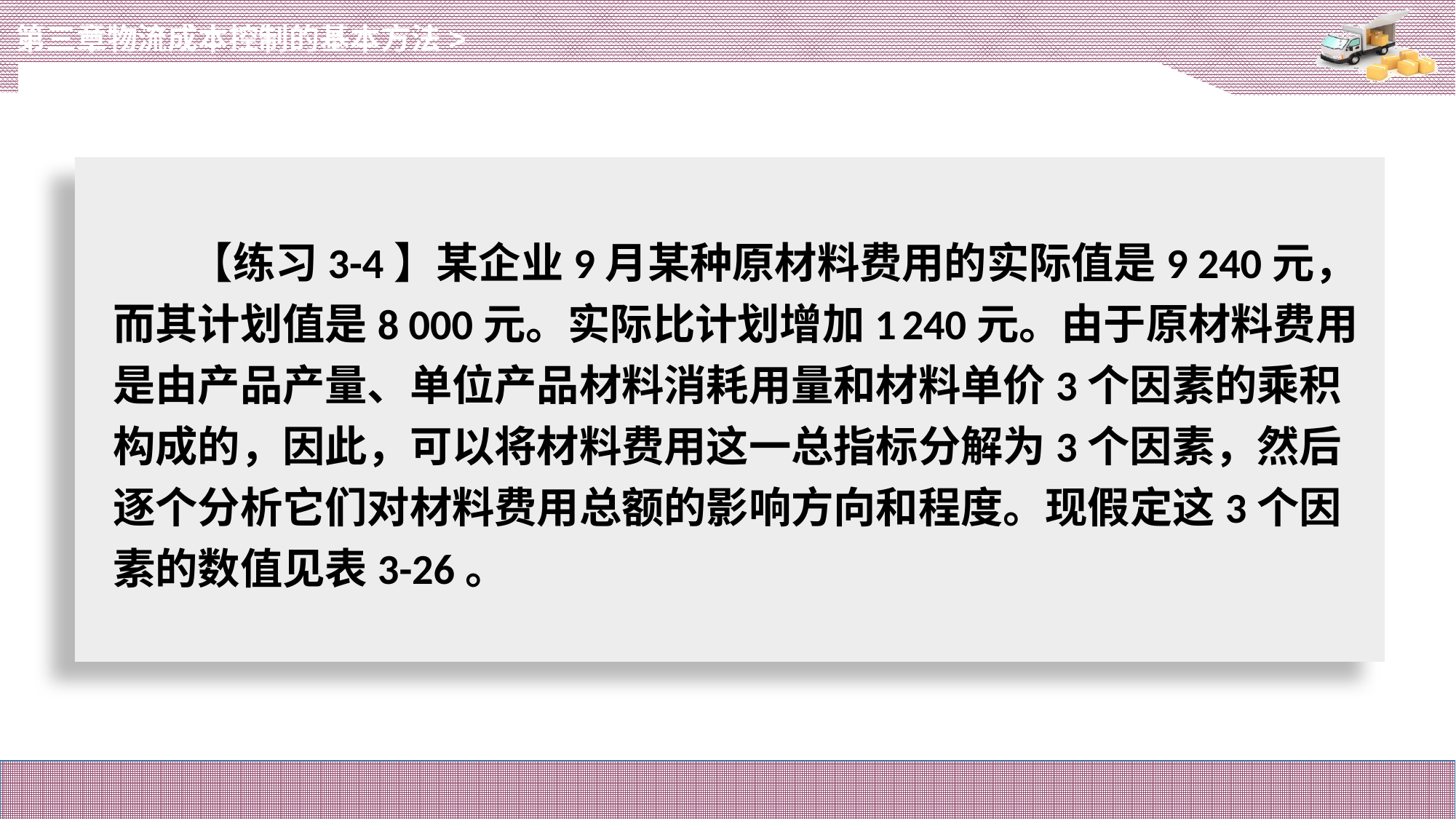

第三章物流成本控制的基本方法>
# 【练习3-4】某企业9月某种原材料费用的实际值是9 240元，而其计划值是8 000元。实际比计划增加1 240元。由于原材料费用是由产品产量、单位产品材料消耗用量和材料单价3个因素的乘积构成的，因此，可以将材料费用这一总指标分解为3个因素，然后逐个分析它们对材料费用总额的影响方向和程度。现假定这3个因素的数值见表3-26。